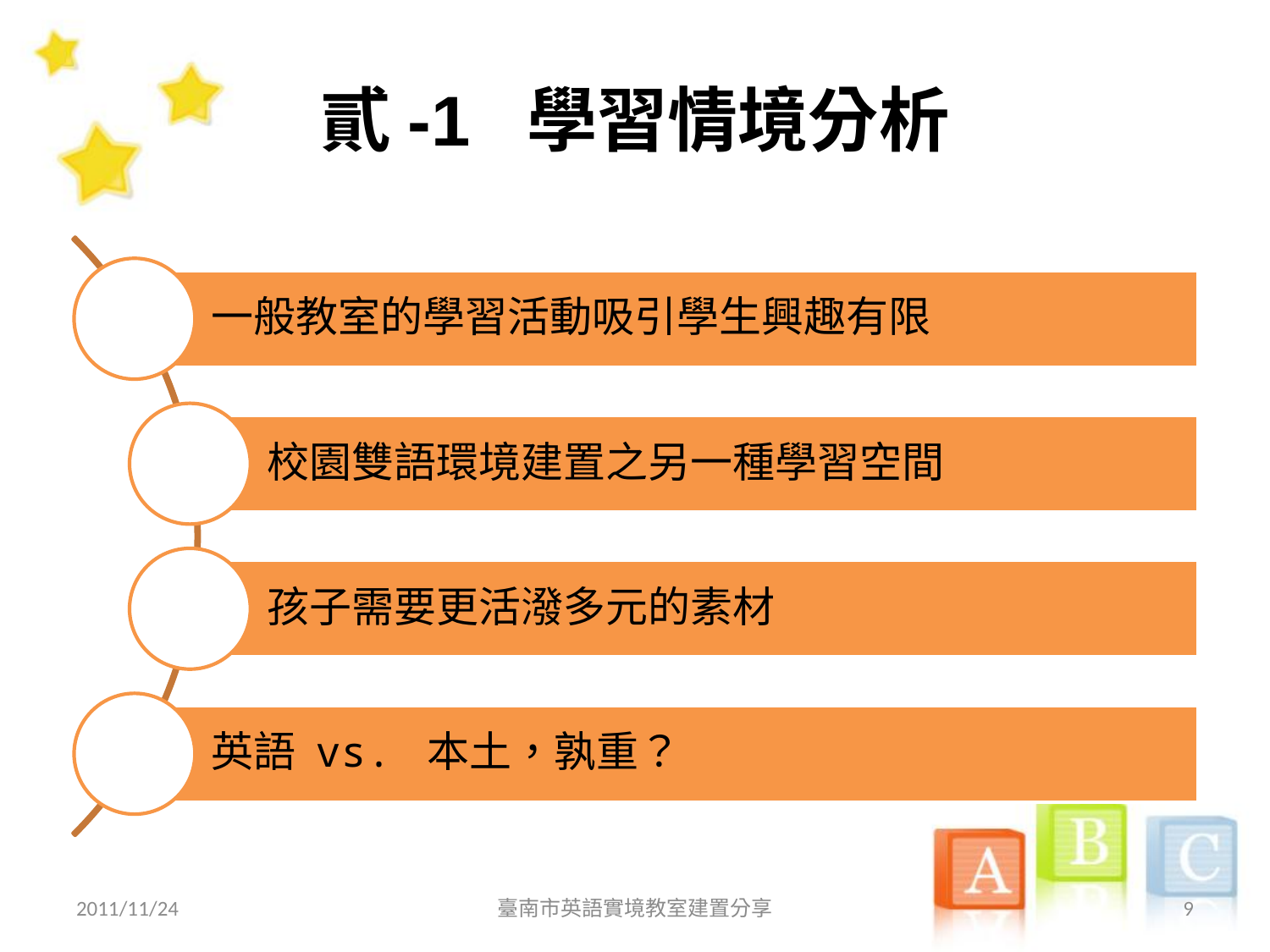

# 貳-1  學習情境分析
一般教室的學習活動吸引學生興趣有限
校園雙語環境建置之另一種學習空間
孩子需要更活潑多元的素材
英語 vs. 本土，孰重？
2011/11/24
臺南市英語實境教室建置分享
9